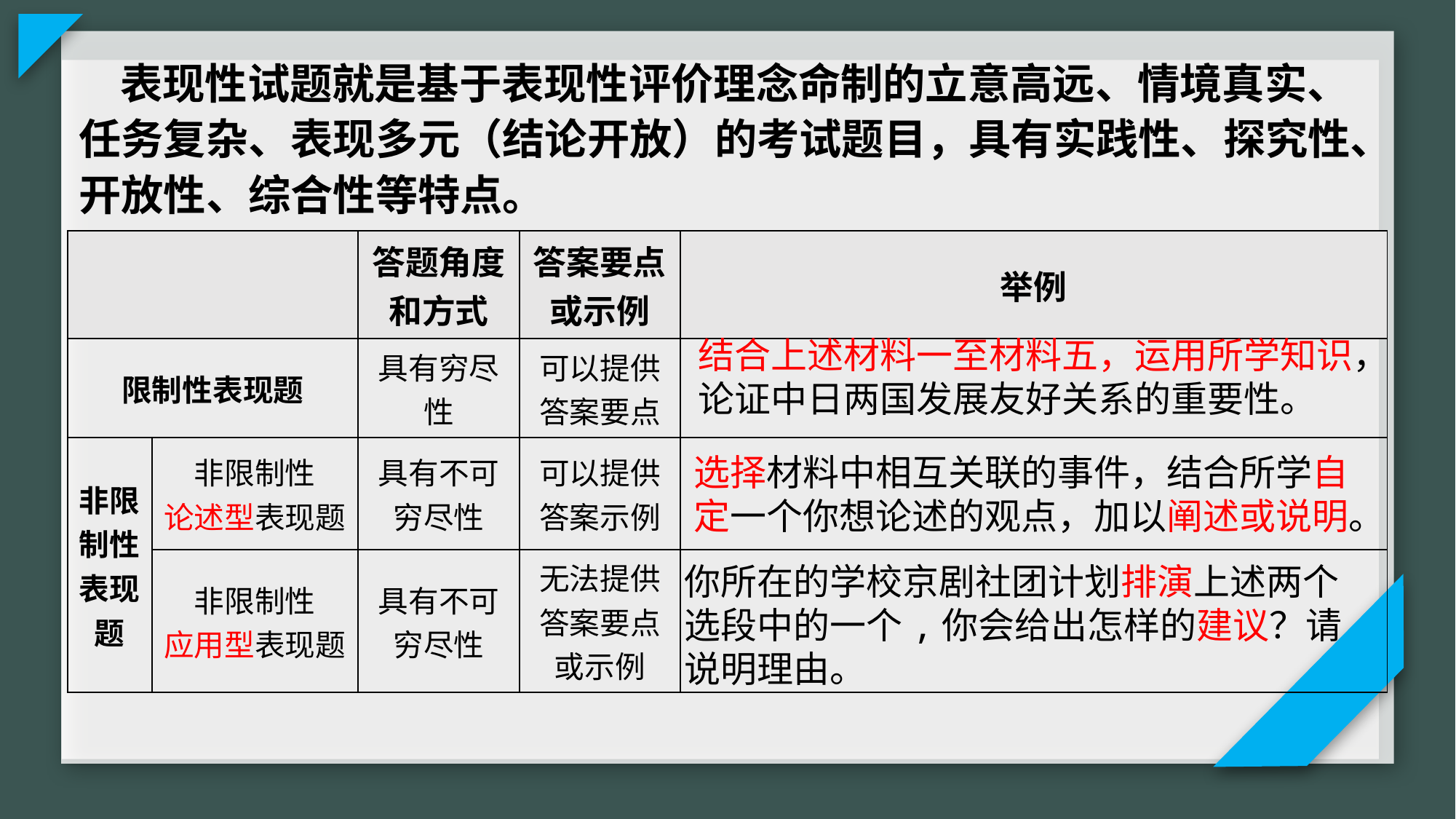

表现性试题就是基于表现性评价理念命制的立意高远、情境真实、任务复杂、表现多元（结论开放）的考试题目，具有实践性、探究性、开放性、综合性等特点。
|  |  | 答题角度和方式 | 答案要点或示例 | 举例 |
| --- | --- | --- | --- | --- |
| 限制性表现题 |  | 具有穷尽性 | 可以提供答案要点 |  |
| 非限制性表现题 | 非限制性 论述型表现题 | 具有不可穷尽性 | 可以提供答案示例 |  |
|  | 非限制性 应用型表现题 | 具有不可穷尽性 | 无法提供答案要点或示例 |  |
结合上述材料一至材料五，运用所学知识，论证中日两国发展友好关系的重要性。
选择材料中相互关联的事件，结合所学自定一个你想论述的观点，加以阐述或说明。
你所在的学校京剧社团计划排演上述两个选段中的一个,你会给出怎样的建议？请说明理由。